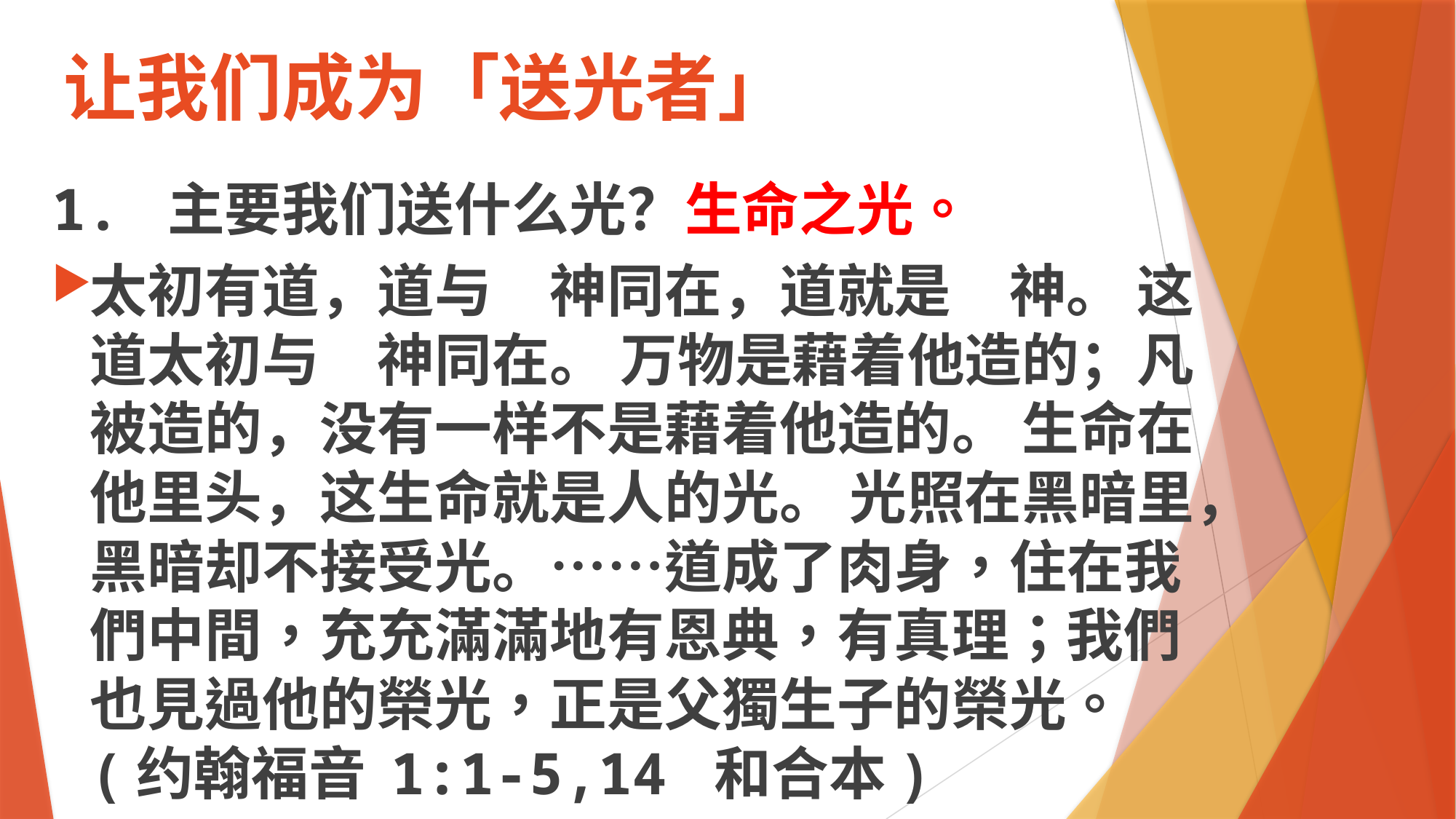

# 让我们成为「送光者」
1. 主要我们送什么光？生命之光。
太初有道，道与　神同在，道就是　神。 这道太初与　神同在。 万物是藉着他造的；凡被造的，没有一样不是藉着他造的。 生命在他里头，这生命就是人的光。 光照在黑暗里，黑暗却不接受光。……道成了肉身，住在我們中間，充充滿滿地有恩典，有真理；我們也見過他的榮光，正是父獨生子的榮光。 (约翰福音 1:1-5,14 和合本)